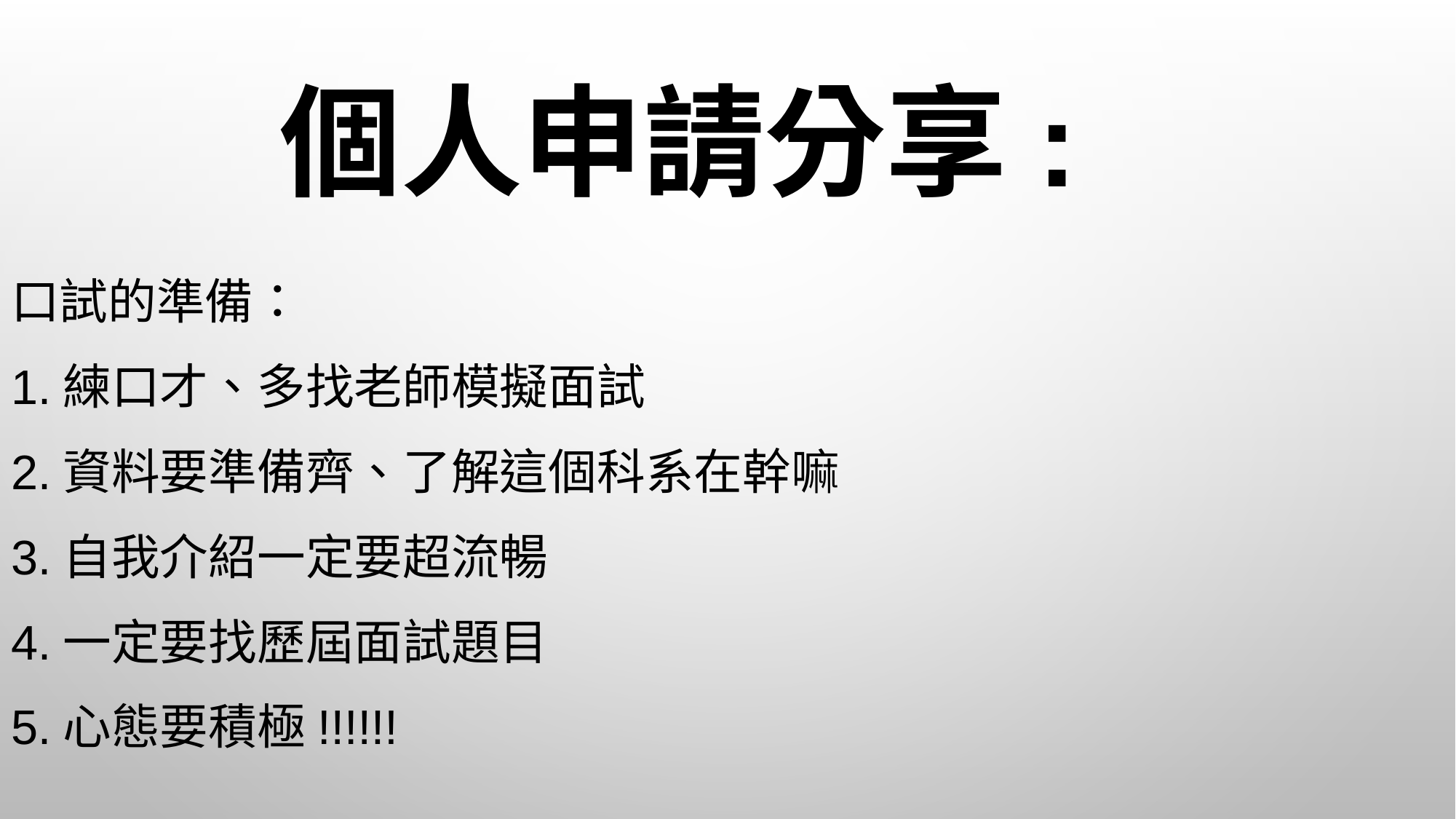

# 個人申請分享:
口試的準備：
1.練口才、多找老師模擬面試
2.資料要準備齊、了解這個科系在幹嘛
3.自我介紹一定要超流暢
4.一定要找歷屆面試題目
5.心態要積極!!!!!!